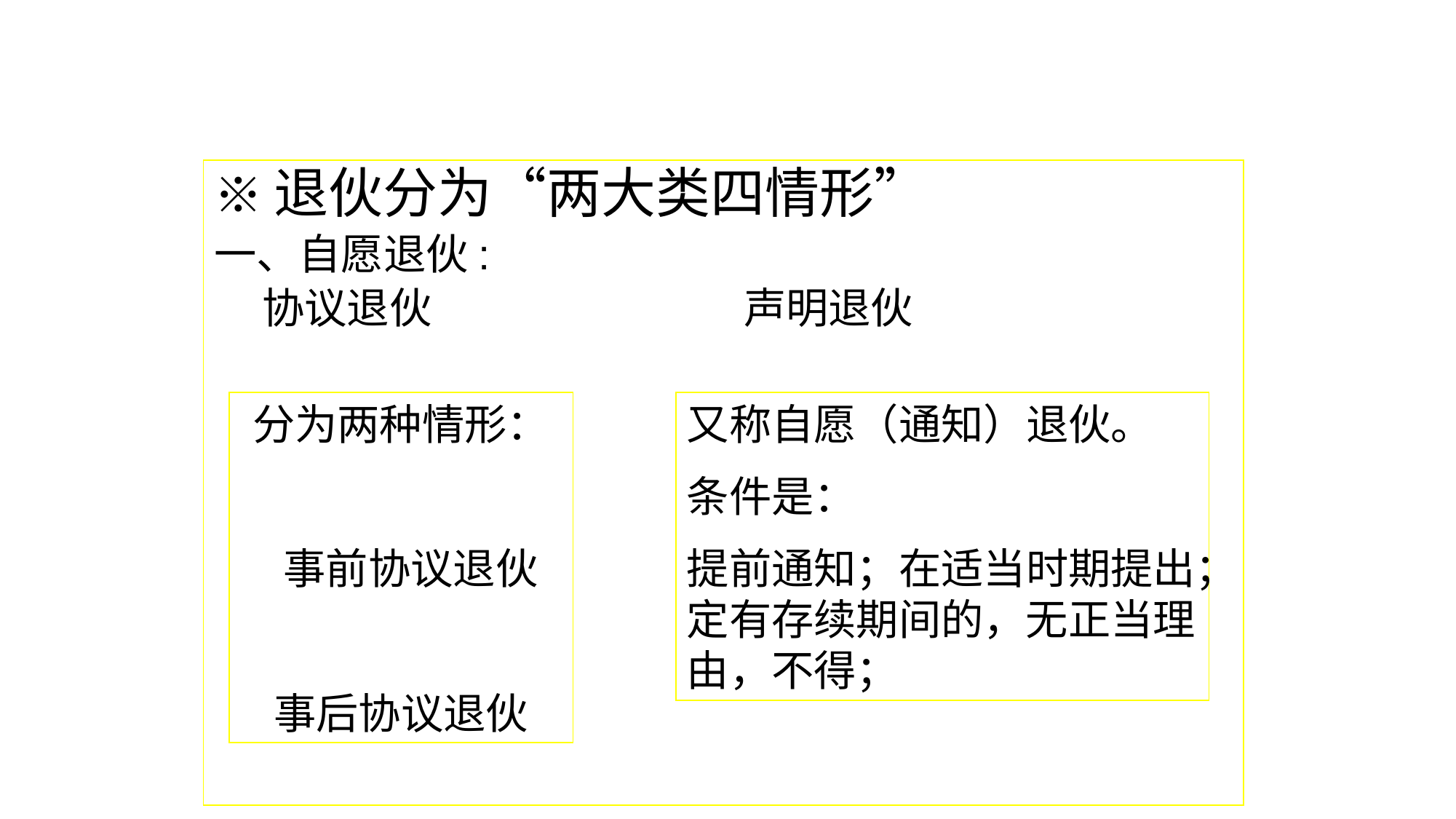

※退伙分为“两大类四情形”
一、自愿退伙:
    协议退伙                                 声明退伙

分为两种情形：

 事前协议退伙

事后协议退伙
又称自愿（通知）退伙。
条件是：
提前通知；在适当时期提出；定有存续期间的，无正当理由，不得；